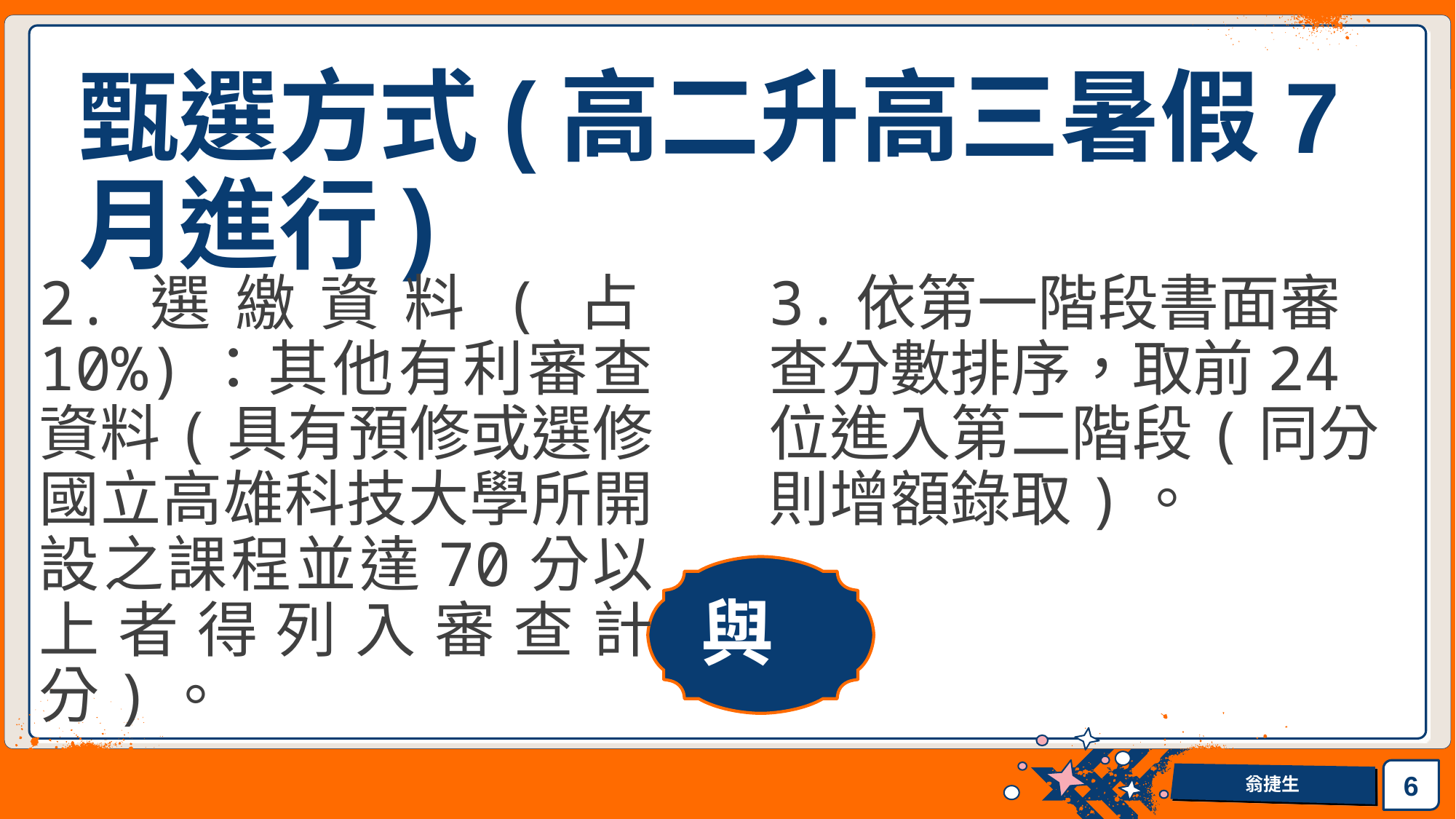

# 甄選方式(高二升高三暑假7月進行)
2.選繳資料(占10%)：其他有利審查資料(具有預修或選修國立高雄科技大學所開設之課程並達70分以上者得列入審查計分)。

3.依第一階段書面審查分數排序，取前24位進入第二階段(同分則增額錄取)。

與
6